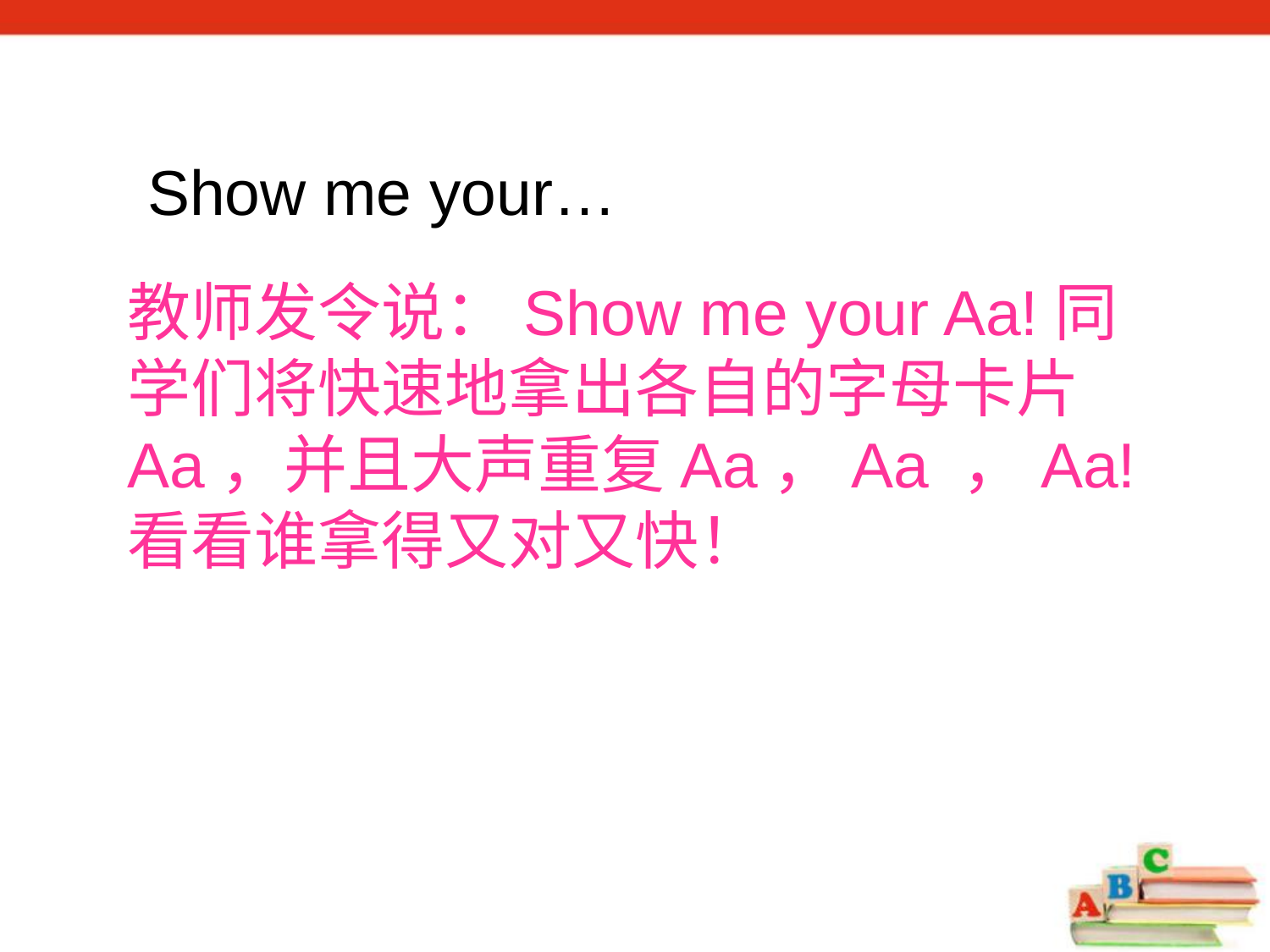

Show me your…
教师发令说：Show me your Aa!同学们将快速地拿出各自的字母卡片Aa，并且大声重复Aa，Aa ，Aa!看看谁拿得又对又快！